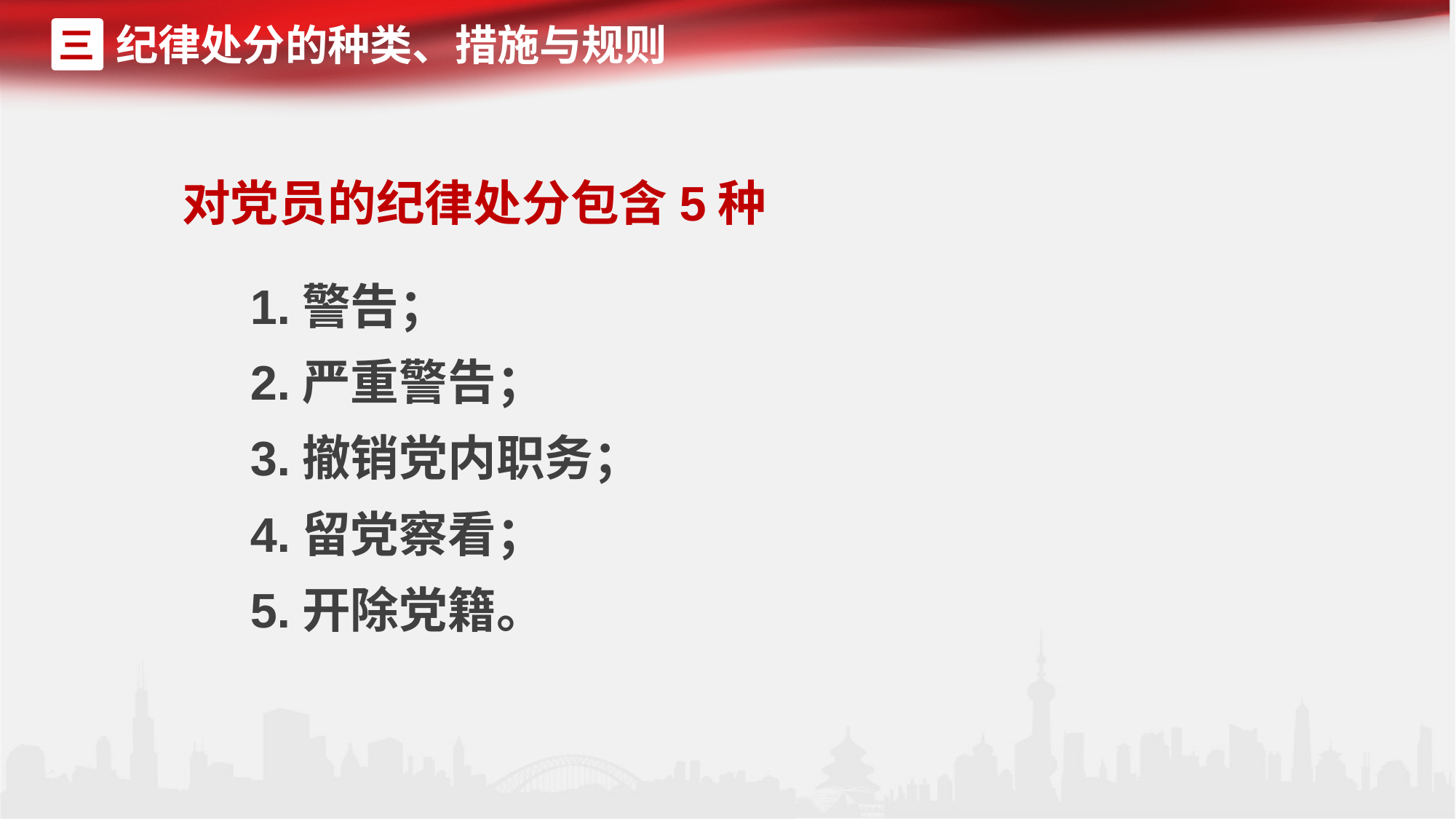

纪律处分的种类、措施与规则
三

对党员的纪律处分包含5种
1.警告；
2.严重警告；
3.撤销党内职务；
4.留党察看；
5.开除党籍。